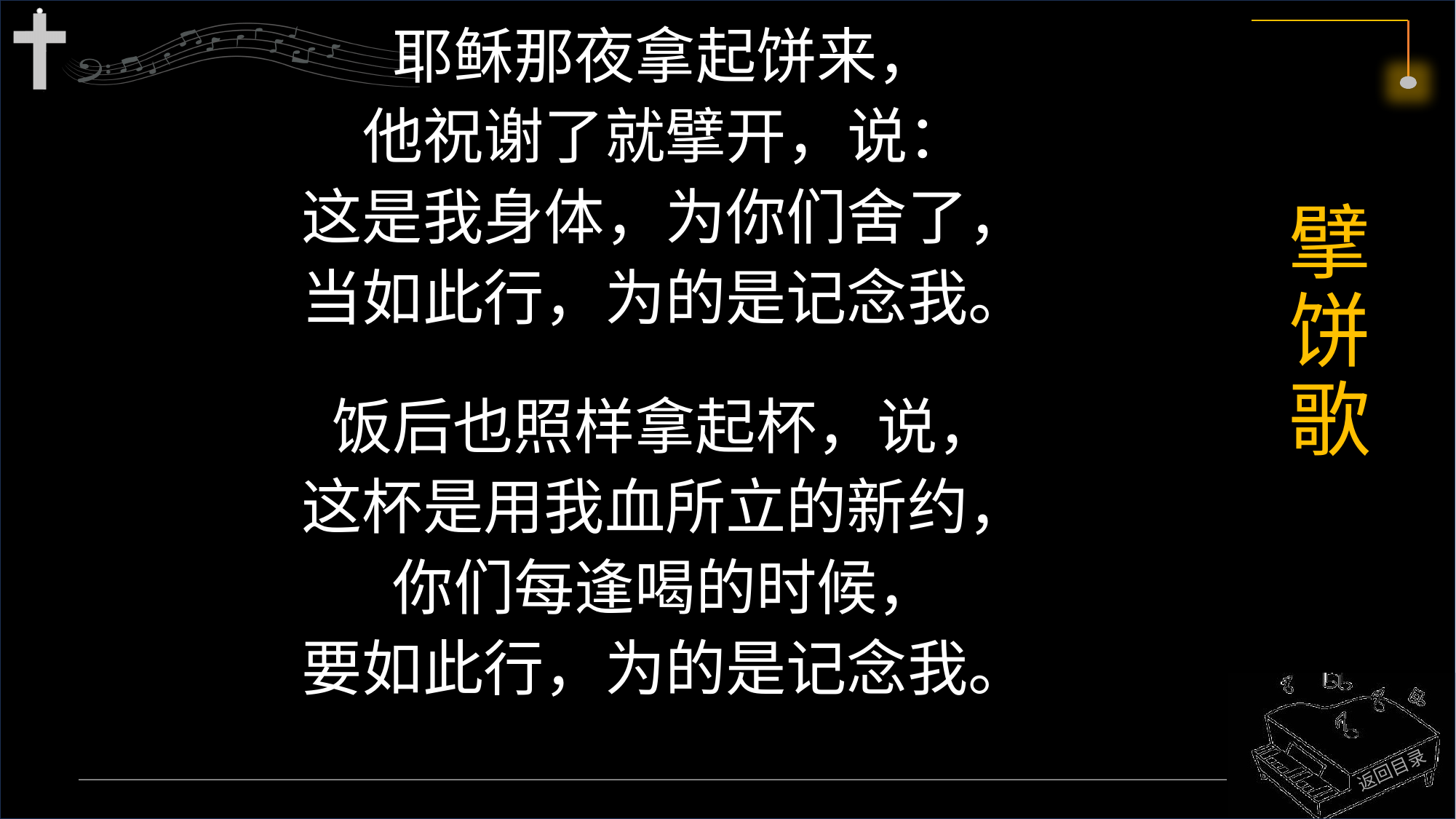

耶稣那夜拿起饼来，
他祝谢了就擘开，说：
这是我身体，为你们舍了，
当如此行，为的是记念我。

饭后也照样拿起杯，说，
这杯是用我血所立的新约，
你们每逢喝的时候，
要如此行，为的是记念我。
# 擘饼歌